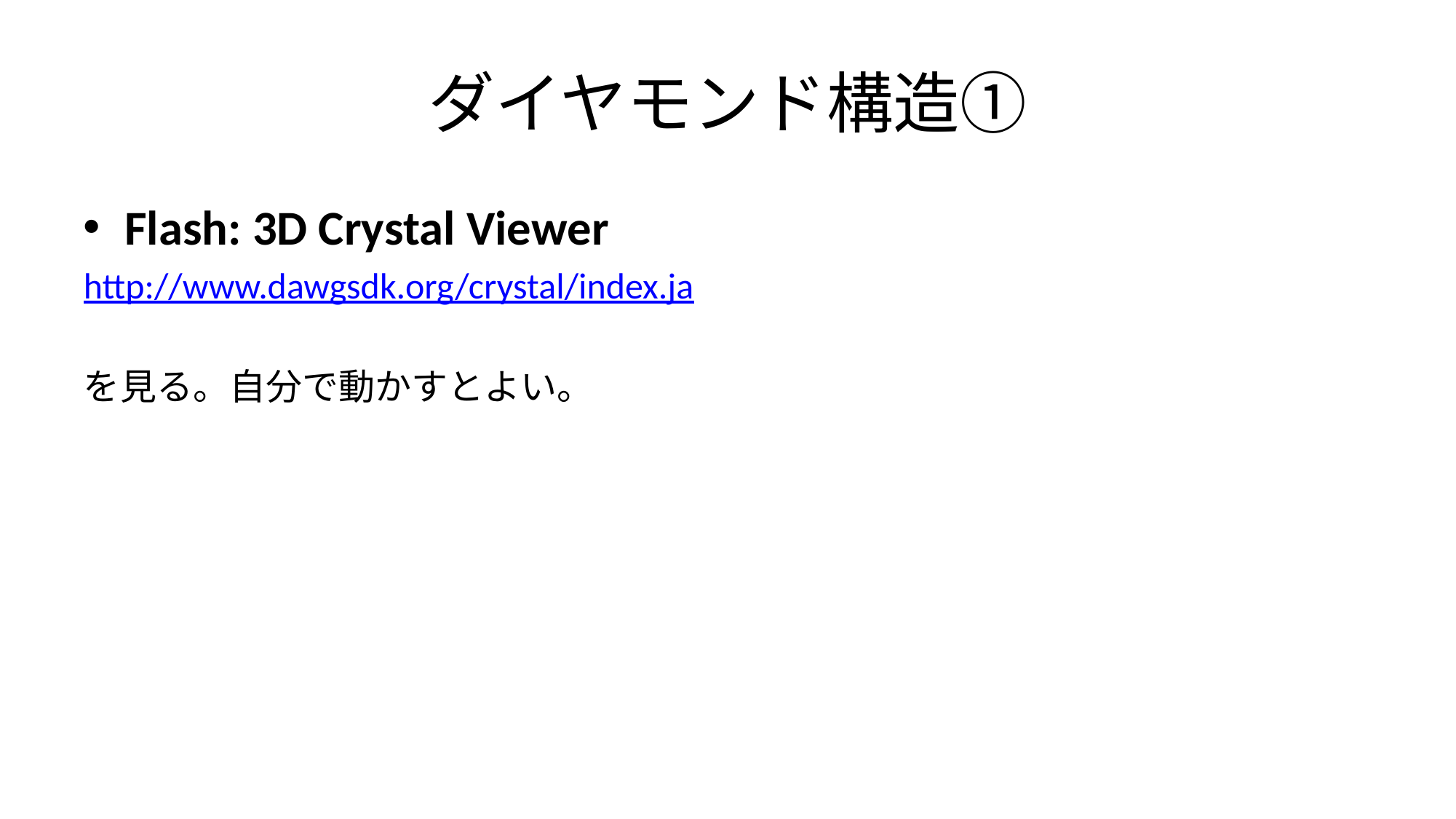

# ダイヤモンド構造①
Flash: 3D Crystal Viewer
http://www.dawgsdk.org/crystal/index.ja

を見る。自分で動かすとよい。